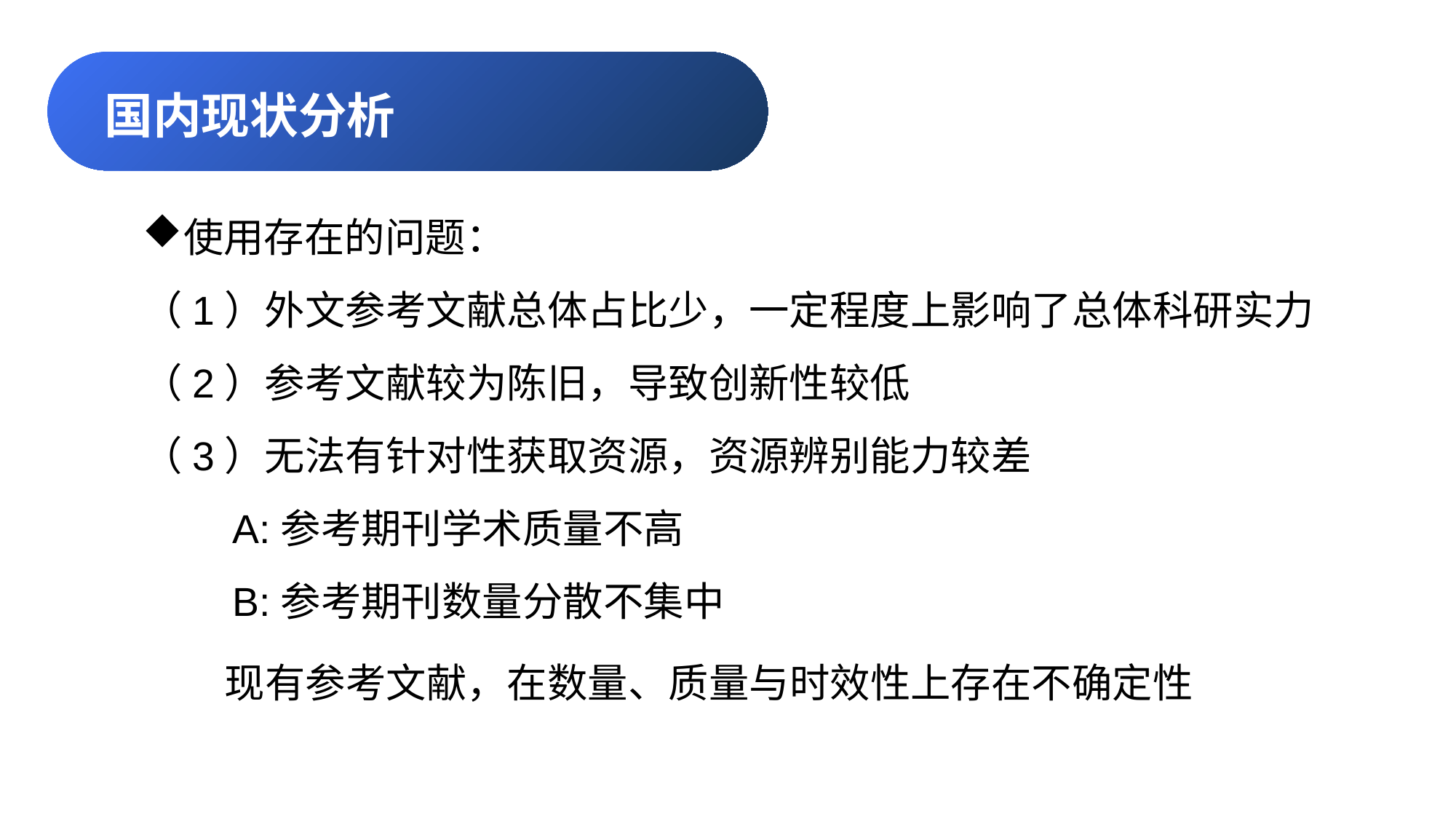

国内现状分析
使用存在的问题：
（1）外文参考文献总体占比少，一定程度上影响了总体科研实力
（2）参考文献较为陈旧，导致创新性较低
（3）无法有针对性获取资源，资源辨别能力较差
        A:参考期刊学术质量不高
        B:参考期刊数量分散不集中
现有参考文献，在数量、质量与时效性上存在不确定性